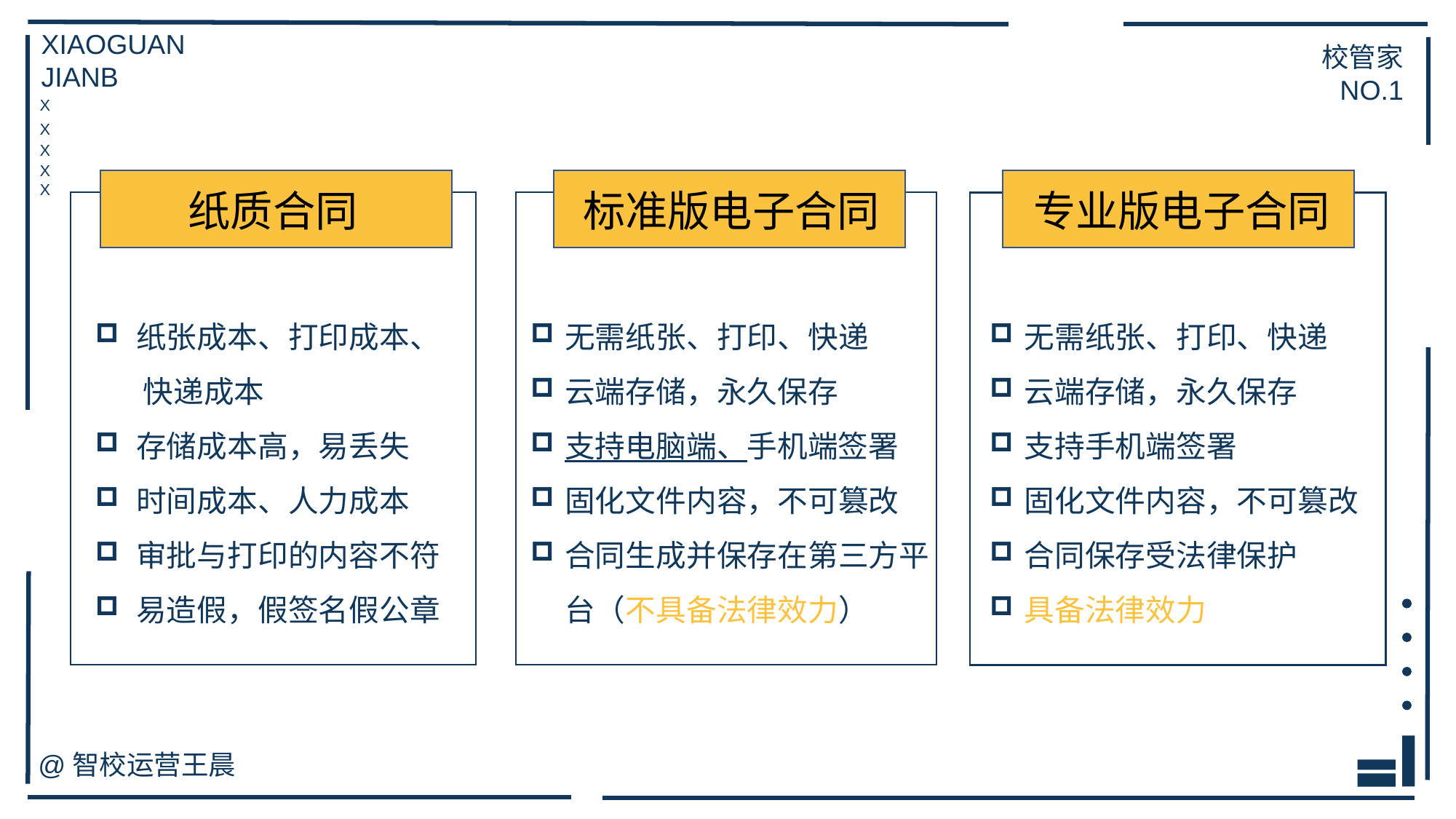

XIAOGUAN
JIANB
校管家
NO.1
X
X
X
X

X
纸质合同
标准版电子合同
专业版电子合同

纸张成本、打印成本、
      快递成本
存储成本高，易丢失
时间成本、人力成本
审批与打印的内容不符
易造假，假签名假公章
无需纸张、打印、快递
云端存储，永久保存
支持电脑端、手机端签署
固化文件内容，不可篡改
合同生成并保存在第三方平台（不具备法律效力）
无需纸张、打印、快递
云端存储，永久保存
支持手机端签署
固化文件内容，不可篡改
合同保存受法律保护
具备法律效力

@智校运营王晨